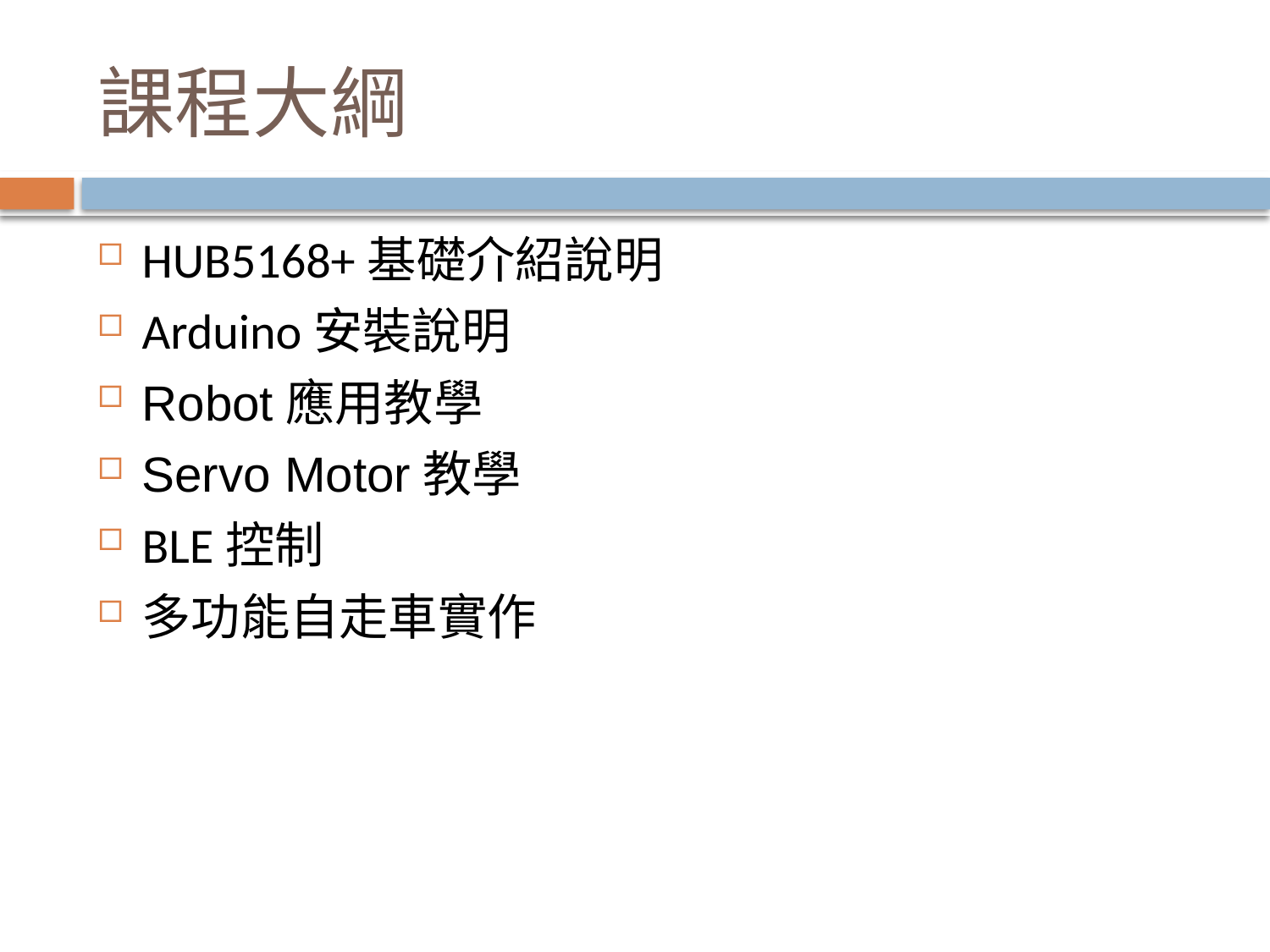

# 課程大綱
HUB5168+基礎介紹說明
Arduino安裝說明
Robot應用教學
Servo Motor教學
BLE控制
多功能自走車實作